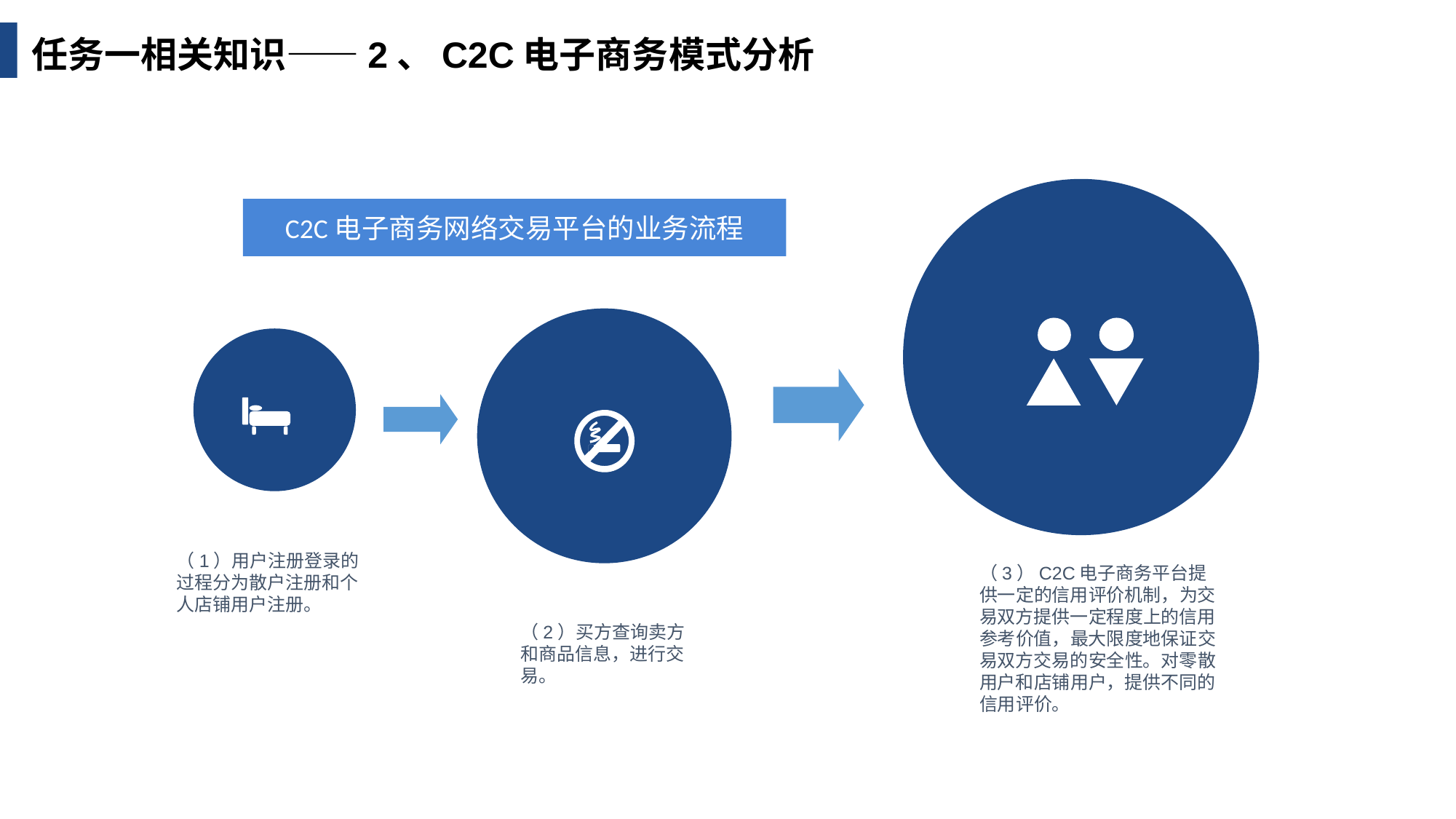

任务一相关知识——2、C2C电子商务模式分析

C2C电子商务网络交易平台的业务流程

（1）用户注册登录的过程分为散户注册和个人店铺用户注册。
（3）C2C电子商务平台提供一定的信用评价机制，为交易双方提供一定程度上的信用参考价值，最大限度地保证交易双方交易的安全性。对零散用户和店铺用户，提供不同的信用评价。
（2）买方查询卖方和商品信息，进行交易。